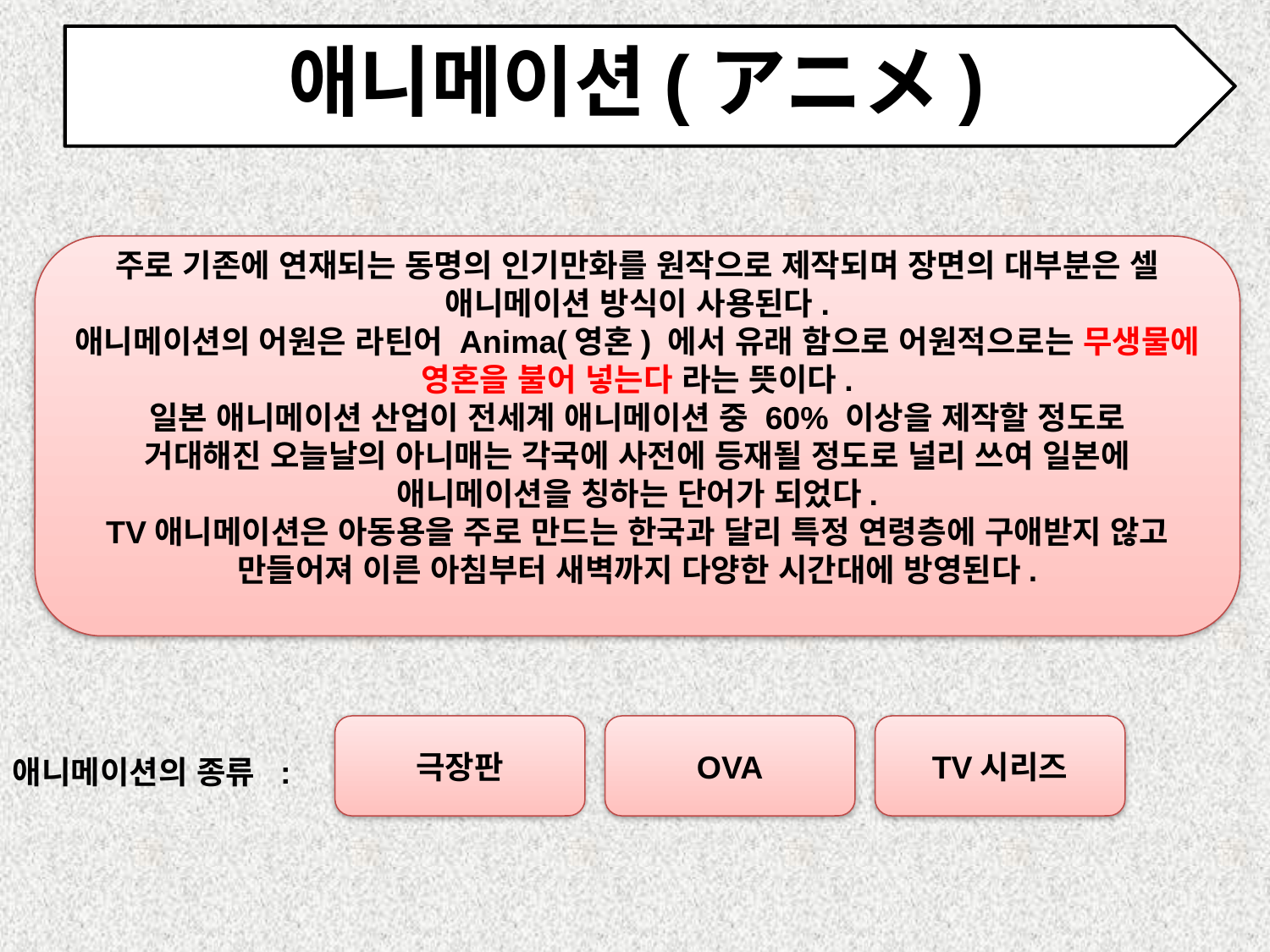

# 애니메이션(アニメ)

주로 기존에 연재되는 동명의 인기만화를 원작으로 제작되며 장면의 대부분은 셀 애니메이션 방식이 사용된다.
애니메이션의 어원은 라틴어 Anima(영혼) 에서 유래 함으로 어원적으로는 무생물에 영혼을 불어 넣는다 라는 뜻이다.
일본 애니메이션 산업이 전세계 애니메이션 중 60% 이상을 제작할 정도로
거대해진 오늘날의 아니매는 각국에 사전에 등재될 정도로 널리 쓰여 일본에 애니메이션을 칭하는 단어가 되었다.
TV애니메이션은 아동용을 주로 만드는 한국과 달리 특정 연령층에 구애받지 않고 만들어져 이른 아침부터 새벽까지 다양한 시간대에 방영된다.

극장판
OVA
TV시리즈
애니메이션의 종류  :